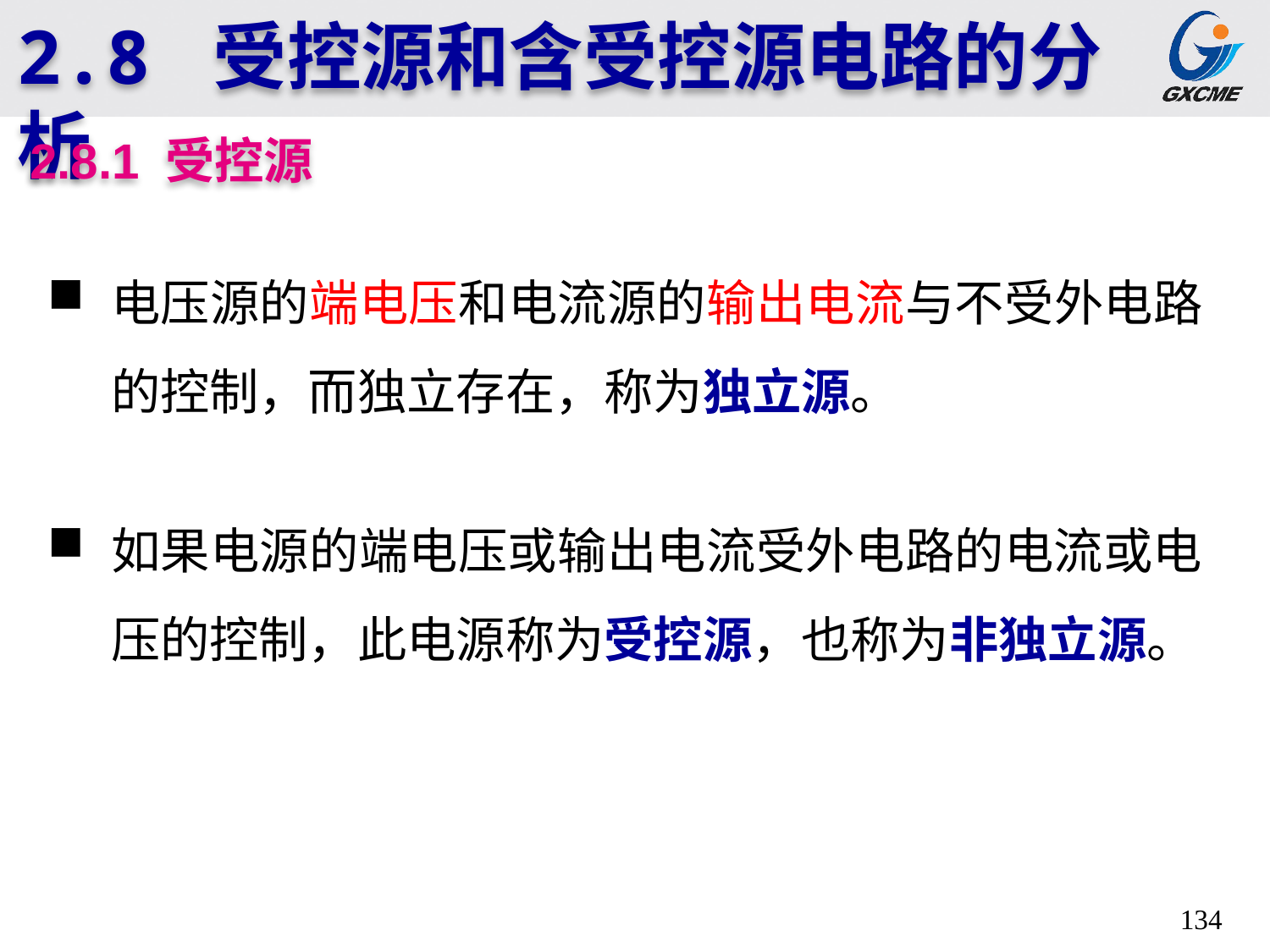

2.8 受控源和含受控源电路的分析
2.8.1 受控源
电压源的端电压和电流源的输出电流与不受外电路的控制，而独立存在，称为独立源。
如果电源的端电压或输出电流受外电路的电流或电压的控制，此电源称为受控源，也称为非独立源。
134